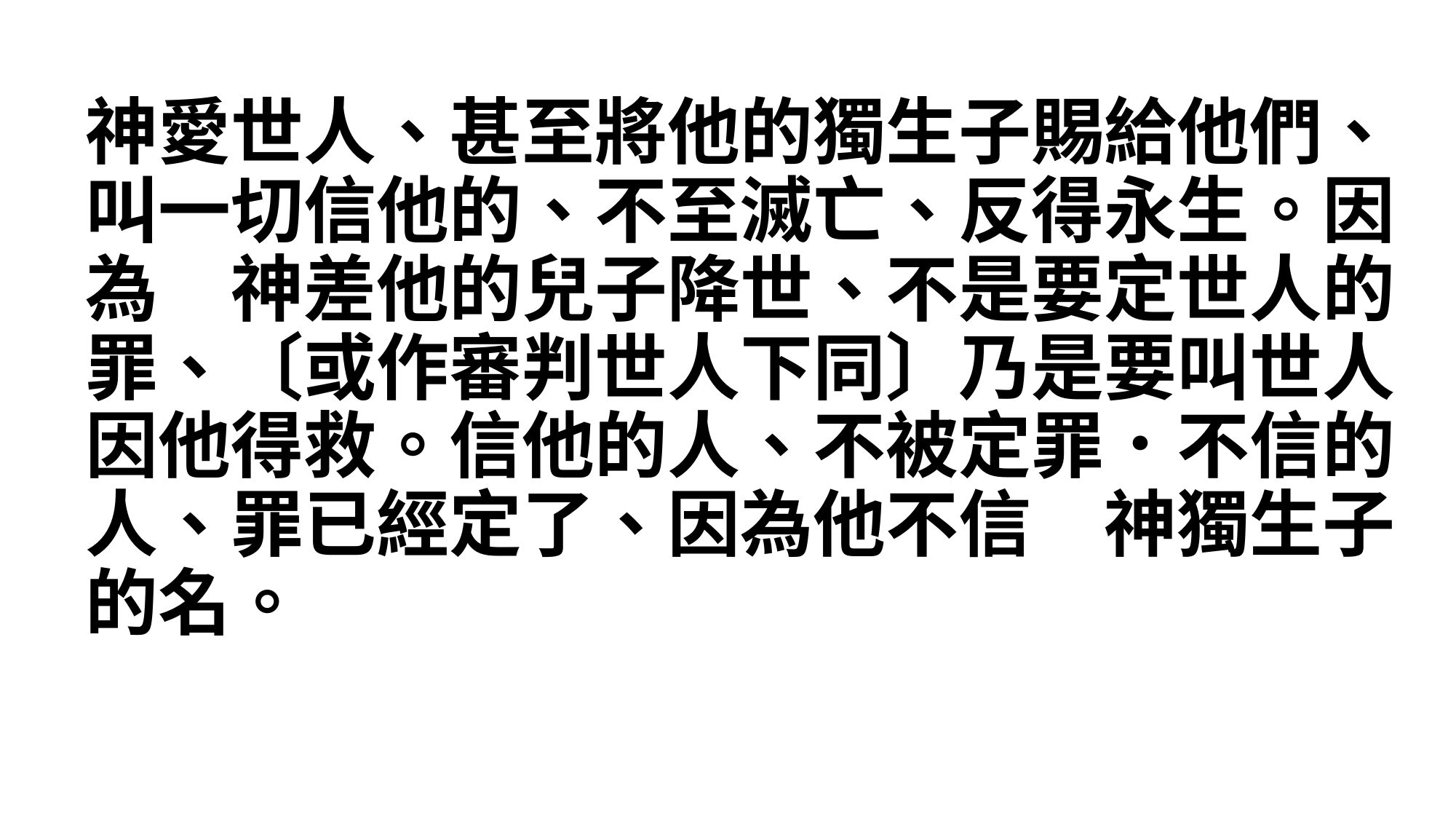

神愛世人、甚至將他的獨生子賜給他們、叫一切信他的、不至滅亡、反得永生。因為　神差他的兒子降世、不是要定世人的罪、〔或作審判世人下同〕乃是要叫世人因他得救。信他的人、不被定罪．不信的人、罪已經定了、因為他不信　神獨生子的名。